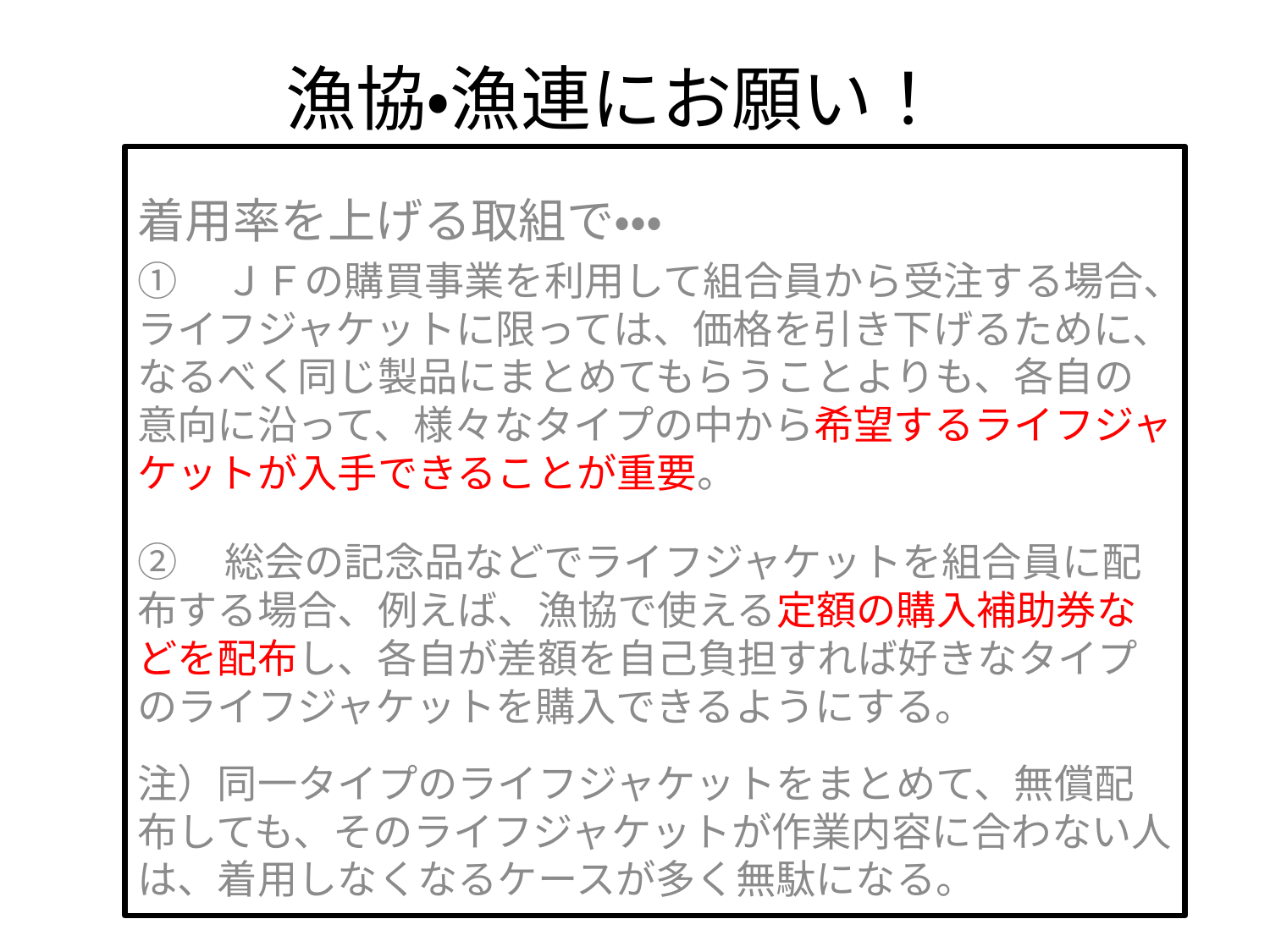

# 漁協・漁連にお願い！

着用率を上げる取組で・・・
①　ＪＦの購買事業を利用して組合員から受注する場合、ライフジャケットに限っては、価格を引き下げるために、なるべく同じ製品にまとめてもらうことよりも、各自の意向に沿って、様々なタイプの中から希望するライフジャケットが入手できることが重要。

②　総会の記念品などでライフジャケットを組合員に配布する場合、例えば、漁協で使える定額の購入補助券などを配布し、各自が差額を自己負担すれば好きなタイプのライフジャケットを購入できるようにする。

注）同一タイプのライフジャケットをまとめて、無償配布しても、そのライフジャケットが作業内容に合わない人は、着用しなくなるケースが多く無駄になる。